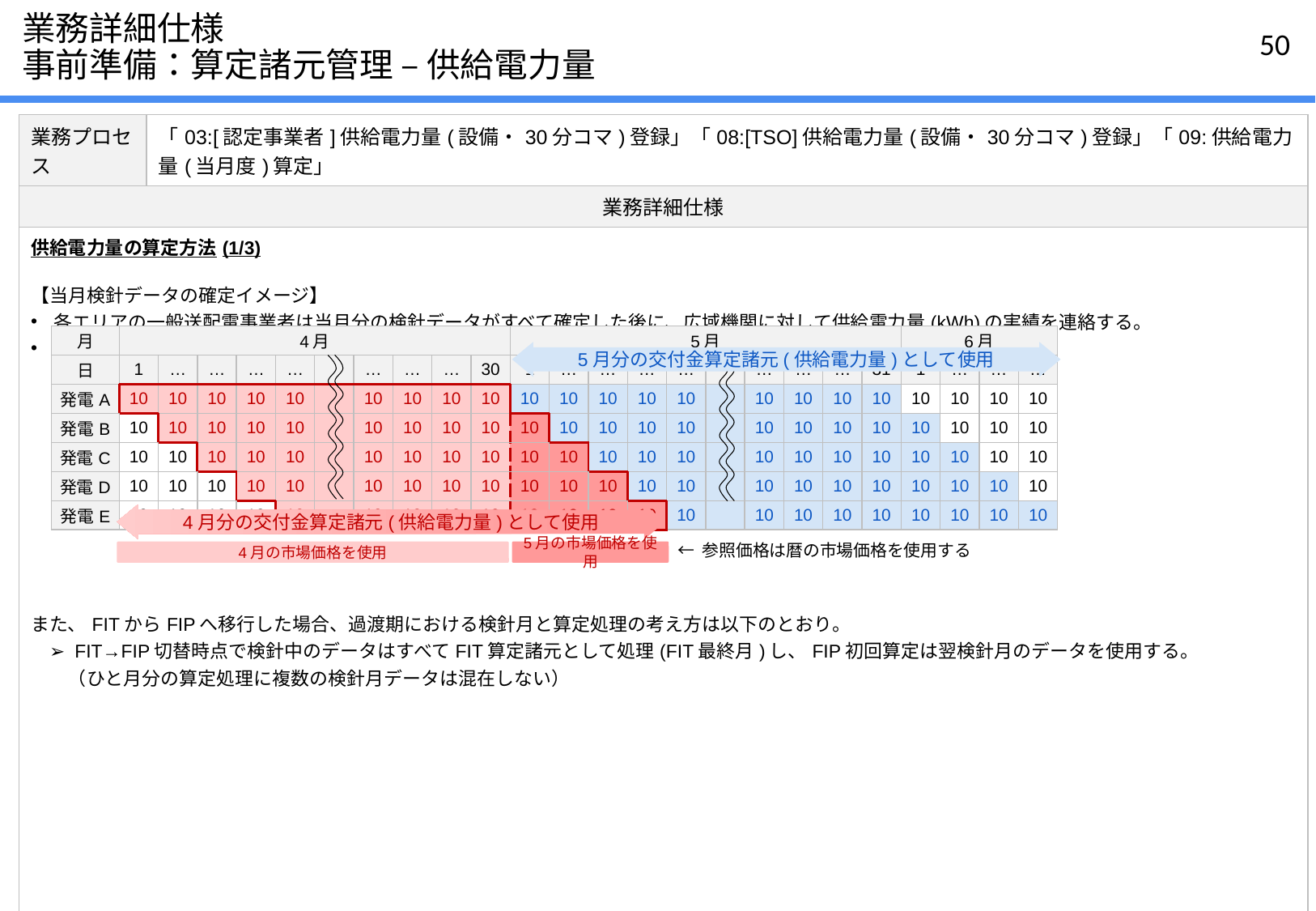

# 業務詳細仕様 事前準備：算定諸元管理 – 供給電力量
| 業務プロセス | 「03:[認定事業者]供給電力量(設備・30分コマ)登録」「08:[TSO]供給電力量(設備・30分コマ)登録」「09:供給電力量(当月度)算定」 |
| --- | --- |
| 業務詳細仕様 |  |
| 供給電力量の算定方法(1/3) 【当月検針データの確定イメージ】 各エリアの一般送配電事業者は当月分の検針データがすべて確定した後に、広域機関に対して供給電力量(kWh)の実績を連絡する。 ただし、参照価格を導出するための卸電力市場の価格は暦の値を使用する。 また、FITからFIPへ移行した場合、過渡期における検針月と算定処理の考え方は以下のとおり。 　➢ FIT→FIP切替時点で検針中のデータはすべてFIT算定諸元として処理(FIT最終月)し、FIP初回算定は翌検針月のデータを使用する。 　　（ひと月分の算定処理に複数の検針月データは混在しない） |  |
| 月 | 4月 |  |  |  |  |  |  |  |  |  | 5月 |  |  |  |  |  |  |  |  |  | 6月 |  |  |  |
| --- | --- | --- | --- | --- | --- | --- | --- | --- | --- | --- | --- | --- | --- | --- | --- | --- | --- | --- | --- | --- | --- | --- | --- | --- |
| 日 | 1 | … | … | … | … |  | … | … | … | 30 | 1 | … | … | … | … |  | … | … | … | 31 | 1 | … | … | … |
| 発電A | 10 | 10 | 10 | 10 | 10 |  | 10 | 10 | 10 | 10 | 10 | 10 | 10 | 10 | 10 |  | 10 | 10 | 10 | 10 | 10 | 10 | 10 | 10 |
| 発電B | 10 | 10 | 10 | 10 | 10 |  | 10 | 10 | 10 | 10 | 10 | 10 | 10 | 10 | 10 |  | 10 | 10 | 10 | 10 | 10 | 10 | 10 | 10 |
| 発電C | 10 | 10 | 10 | 10 | 10 |  | 10 | 10 | 10 | 10 | 10 | 10 | 10 | 10 | 10 |  | 10 | 10 | 10 | 10 | 10 | 10 | 10 | 10 |
| 発電D | 10 | 10 | 10 | 10 | 10 |  | 10 | 10 | 10 | 10 | 10 | 10 | 10 | 10 | 10 |  | 10 | 10 | 10 | 10 | 10 | 10 | 10 | 10 |
| 発電E | 10 | 10 | 10 | 10 | 10 |  | 10 | 10 | 10 | 10 | 10 | 10 | 10 | 10 | 10 |  | 10 | 10 | 10 | 10 | 10 | 10 | 10 | 10 |
5月分の交付金算定諸元(供給電力量)として使用

4月分の交付金算定諸元(供給電力量)として使用
← 参照価格は暦の市場価格を使用する
5月の市場価格を使用
4月の市場価格を使用